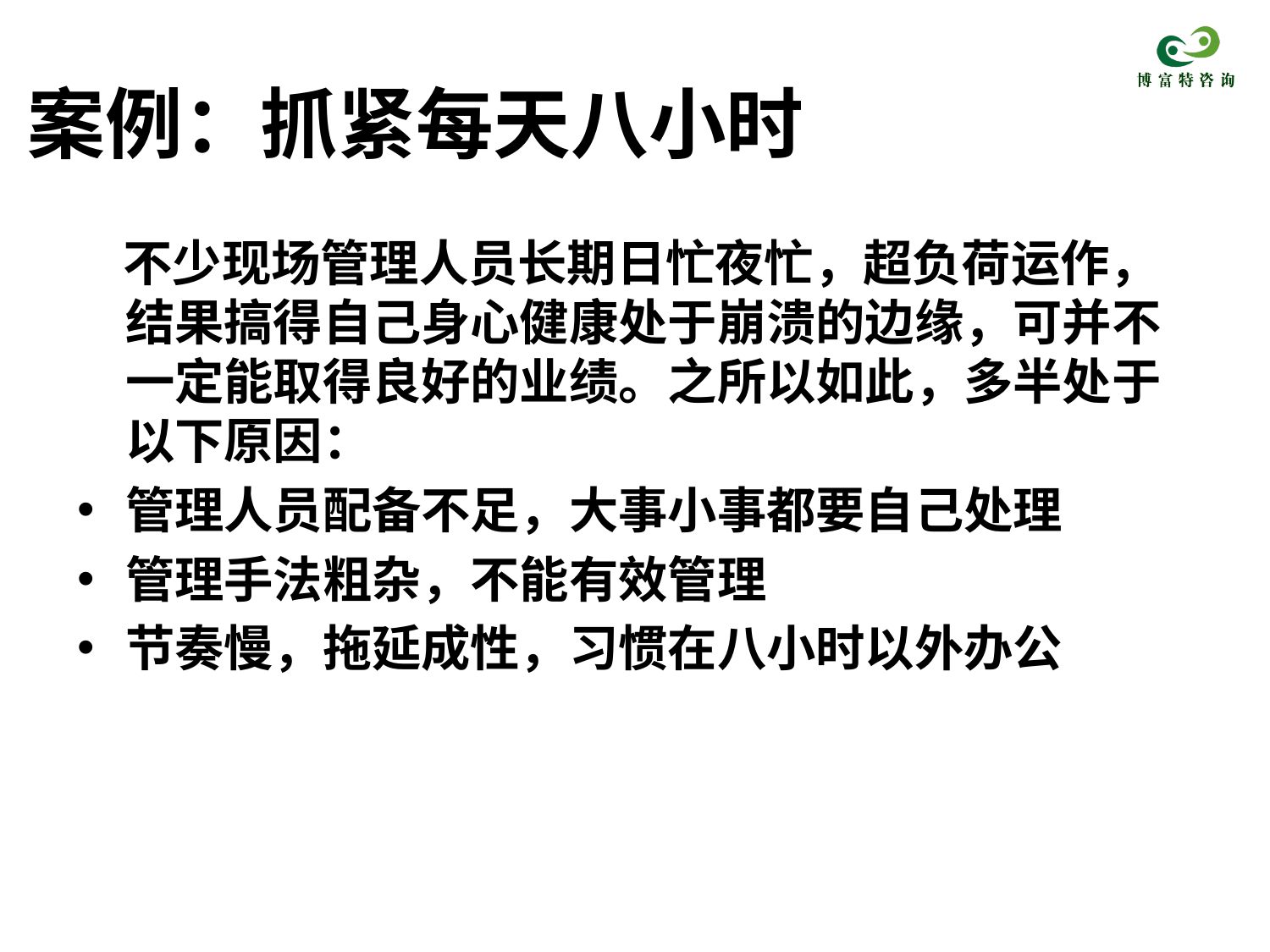

# 案例：抓紧每天八小时
   不少现场管理人员长期日忙夜忙，超负荷运作，结果搞得自己身心健康处于崩溃的边缘，可并不一定能取得良好的业绩。之所以如此，多半处于以下原因：
管理人员配备不足，大事小事都要自己处理
管理手法粗杂，不能有效管理
节奏慢，拖延成性，习惯在八小时以外办公